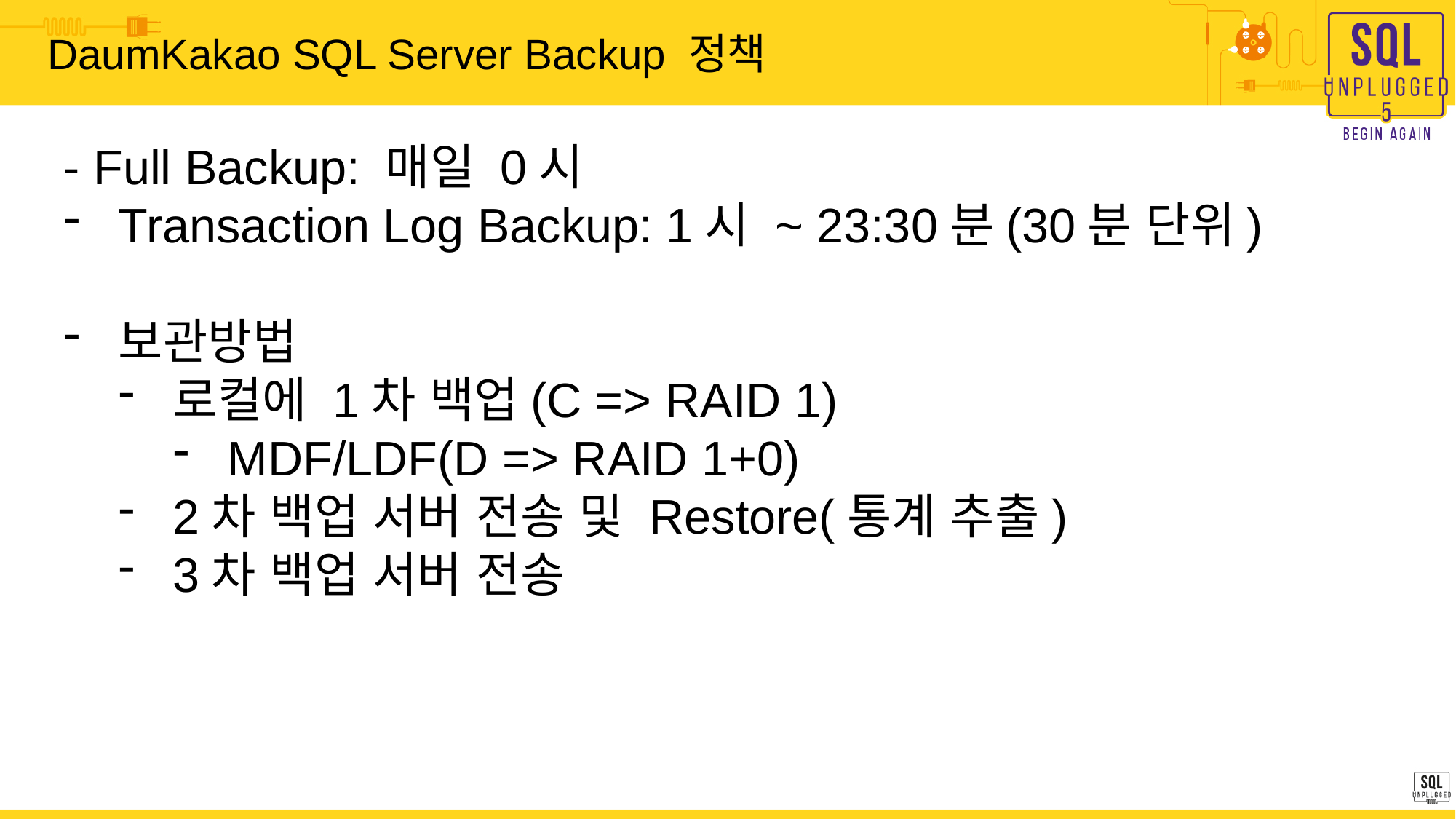

# DaumKakao SQL Server Backup 정책
- Full Backup: 매일 0시
Transaction Log Backup: 1시 ~ 23:30분(30분 단위)

보관방법
로컬에 1차 백업(C => RAID 1)
MDF/LDF(D => RAID 1+0)
2차 백업 서버 전송 및 Restore(통계 추출)
3차 백업 서버 전송